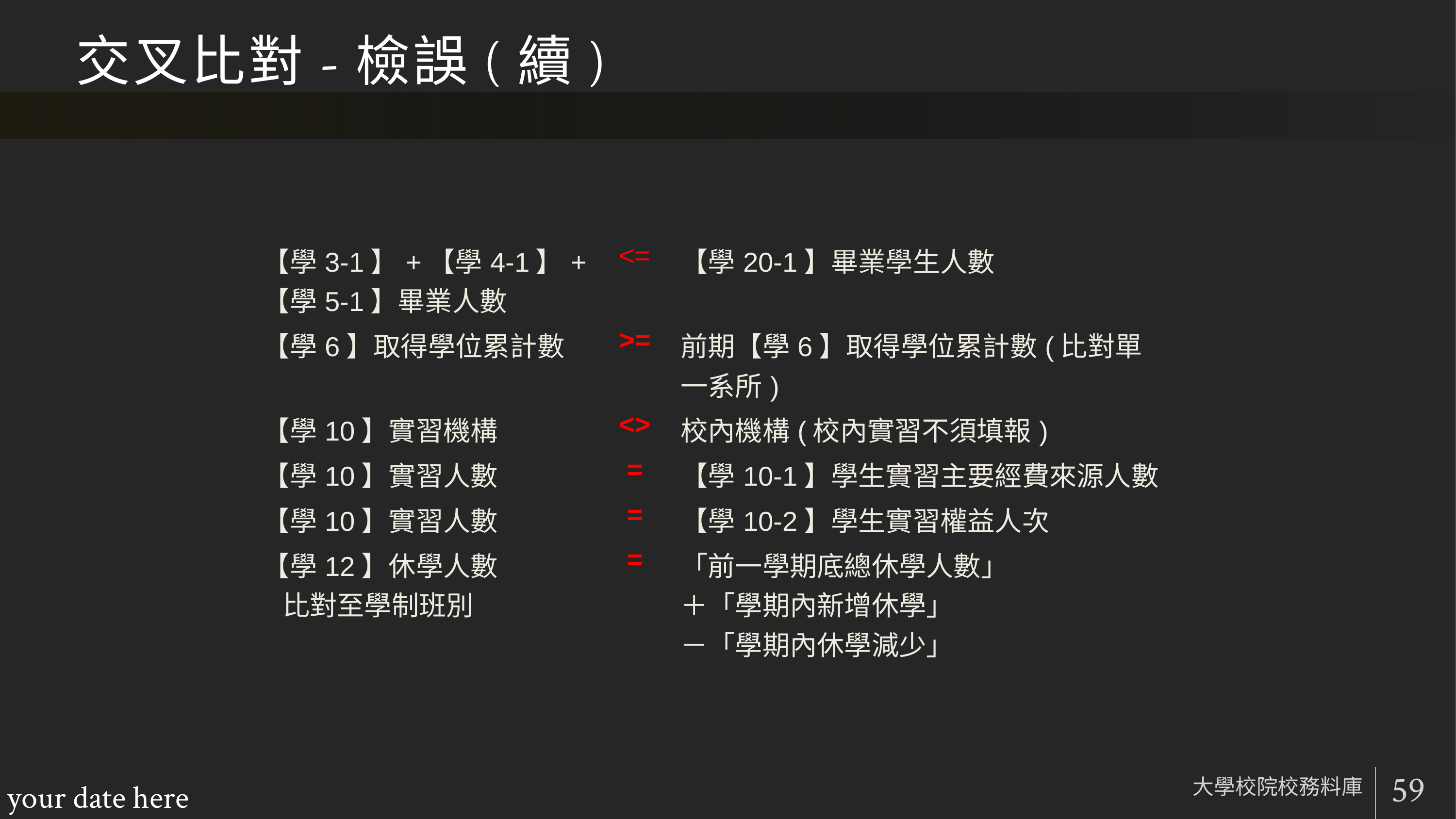

# 交叉比對-檢誤(續)

| 【學3-1】+【學4-1】+【學5-1】畢業人數 | <= | 【學20-1】畢業學生人數 |
| --- | --- | --- |
| 【學6】取得學位累計數 | >= | 前期【學6】取得學位累計數(比對單一系所) |
| 【學10】實習機構 | <> | 校內機構(校內實習不須填報) |
| 【學10】實習人數 | = | 【學10-1】學生實習主要經費來源人數 |
| 【學10】實習人數 | = | 【學10-2】學生實習權益人次 |
| 【學12】休學人數 比對至學制班別 | = | 「前一學期底總休學人數」 ＋「學期內新增休學」 －「學期內休學減少」 |
大學校院校務料庫
59
your date here